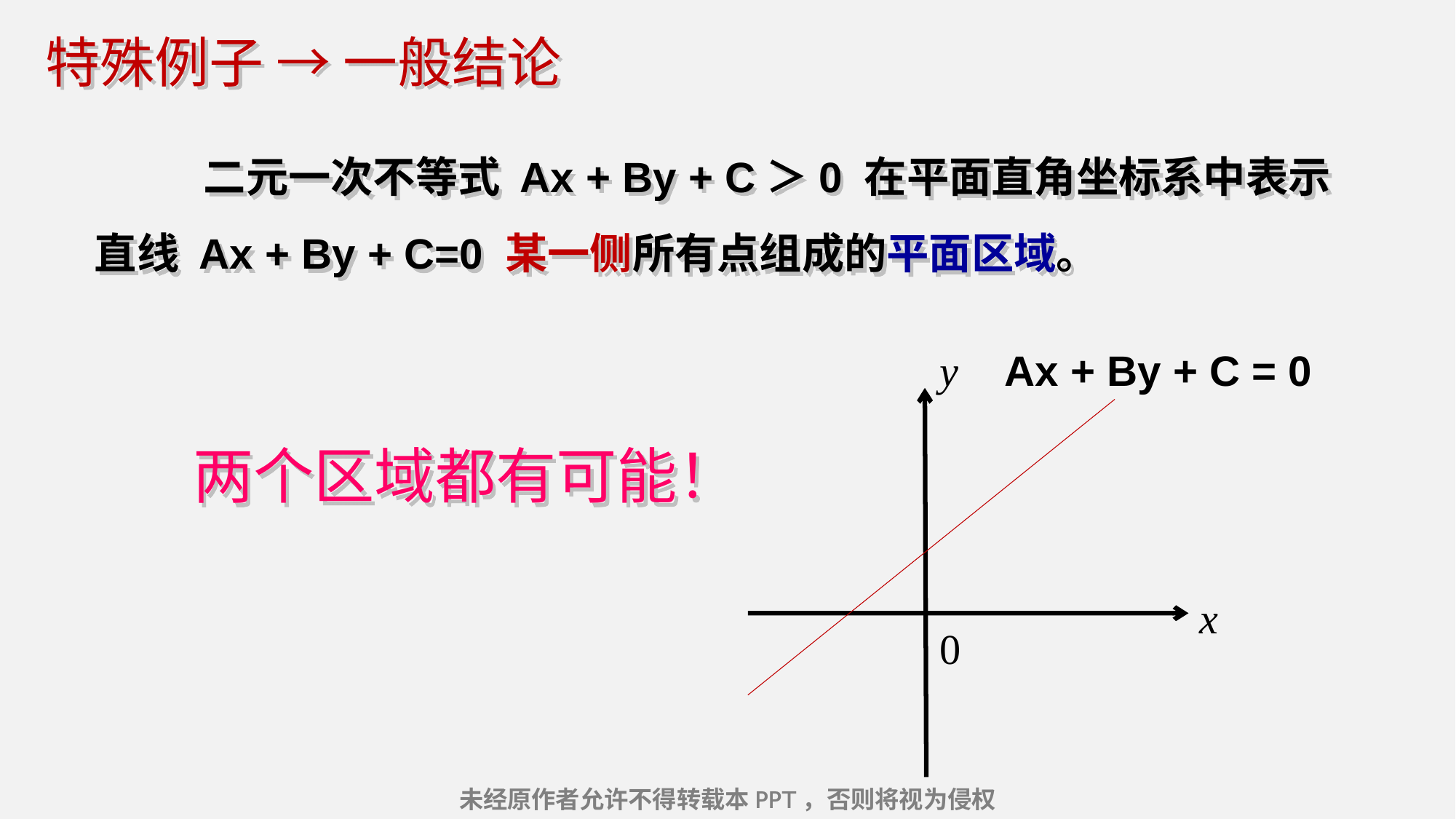

特殊例子 → 一般结论
	二元一次不等式 Ax + By + C＞0 在平面直角坐标系中表示直线 Ax + By + C=0 某一侧所有点组成的平面区域。
y
Ax + By + C = 0

两个区域都有可能！
x

0